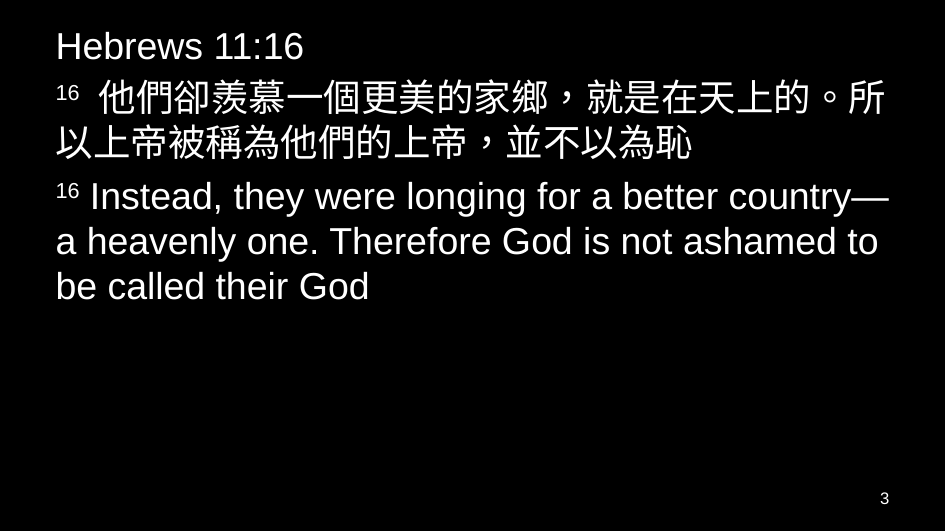

Hebrews 11:16
16 他們卻羨慕一個更美的家鄉，就是在天上的。所以上帝被稱為他們的上帝，並不以為恥
16 Instead, they were longing for a better country—a heavenly one. Therefore God is not ashamed to be called their God

3